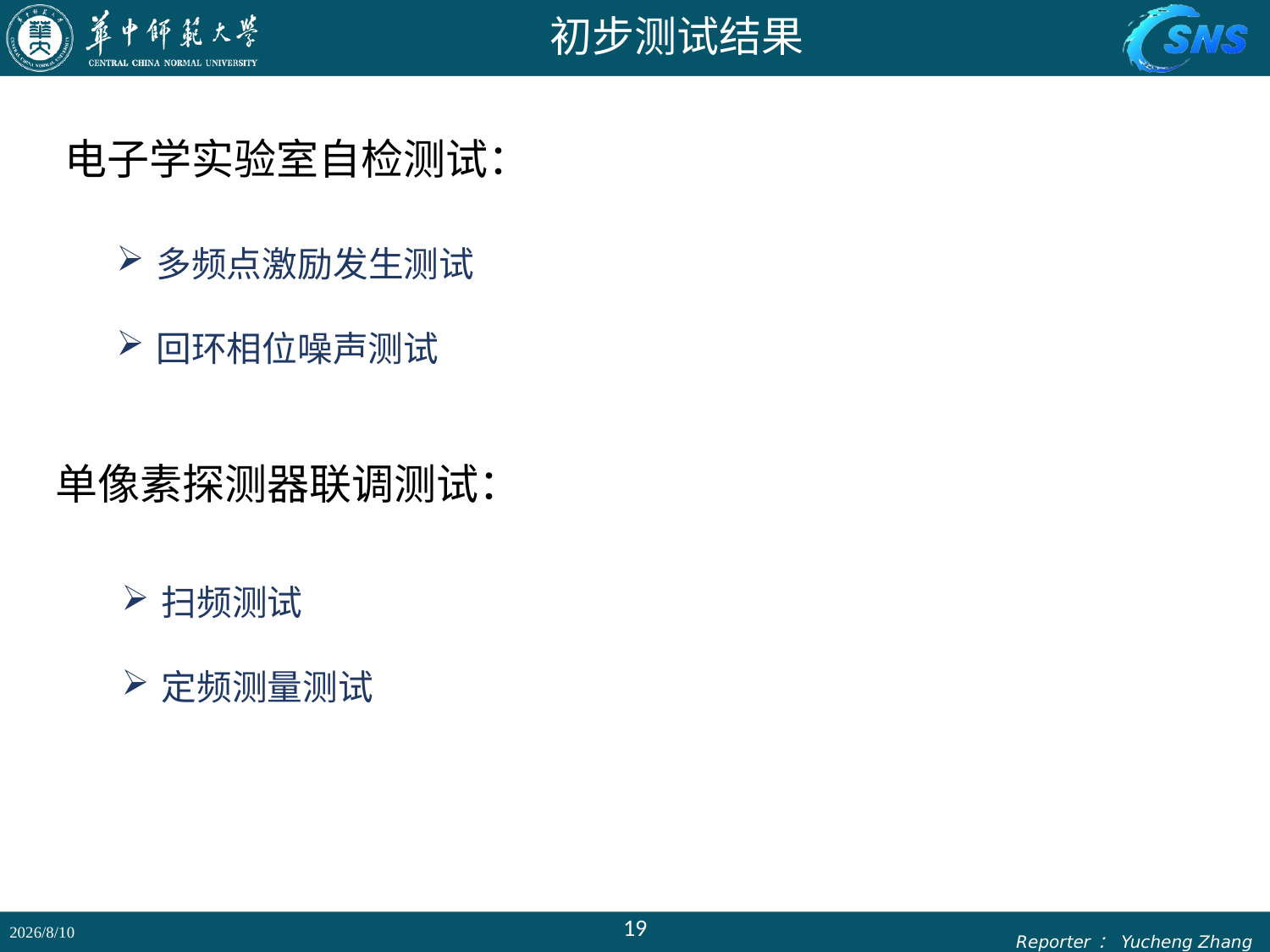

# 初步测试结果

电子学实验室自检测试：
多频点激励发生测试
回环相位噪声测试
单像素探测器联调测试：
扫频测试
定频测量测试